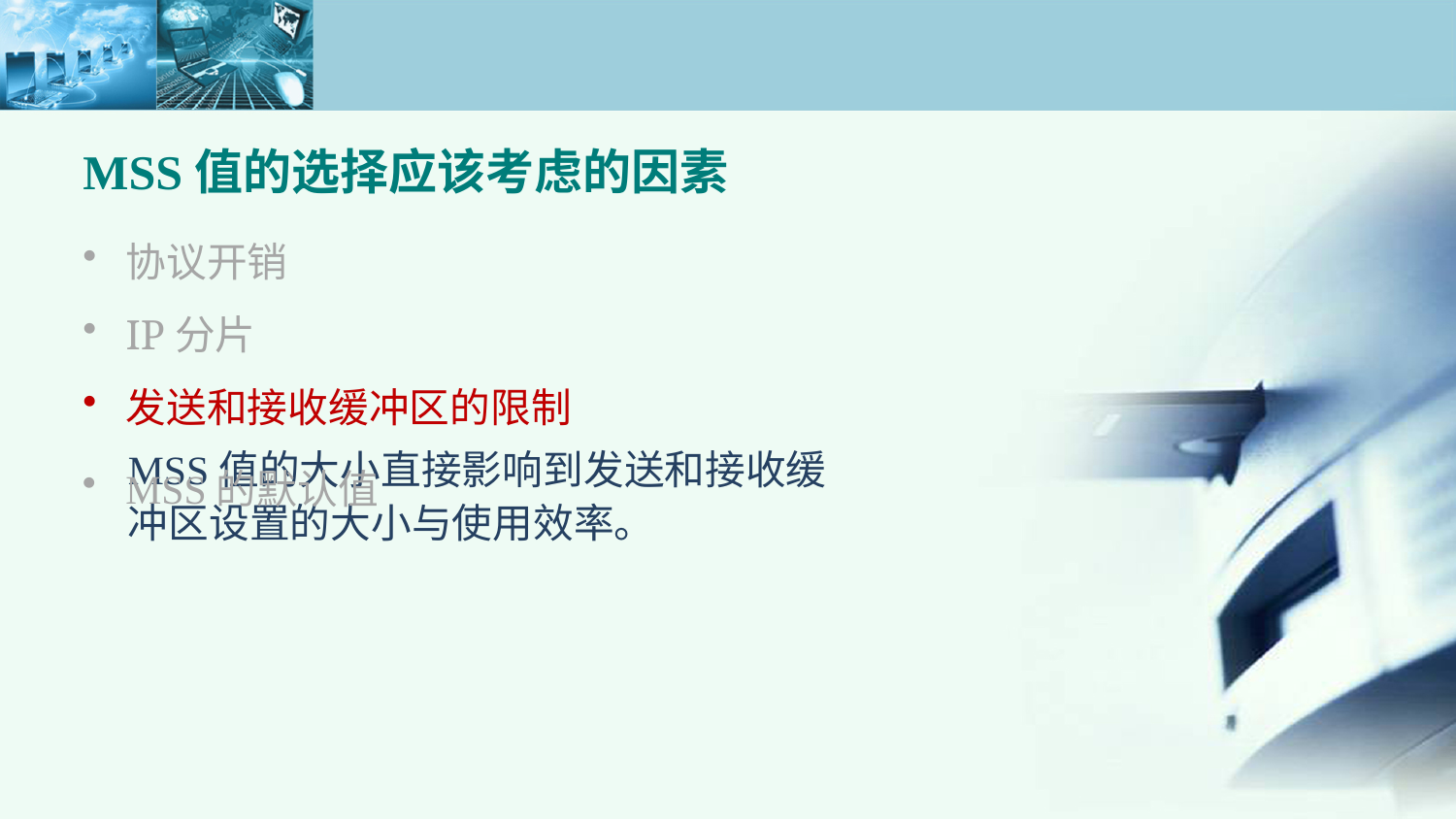

MSS值的选择应该考虑的因素
协议开销
IP分片
发送和接收缓冲区的限制

MSS值的大小直接影响到发送和接收缓冲区设置的大小与使用效率。
MSS的默认值